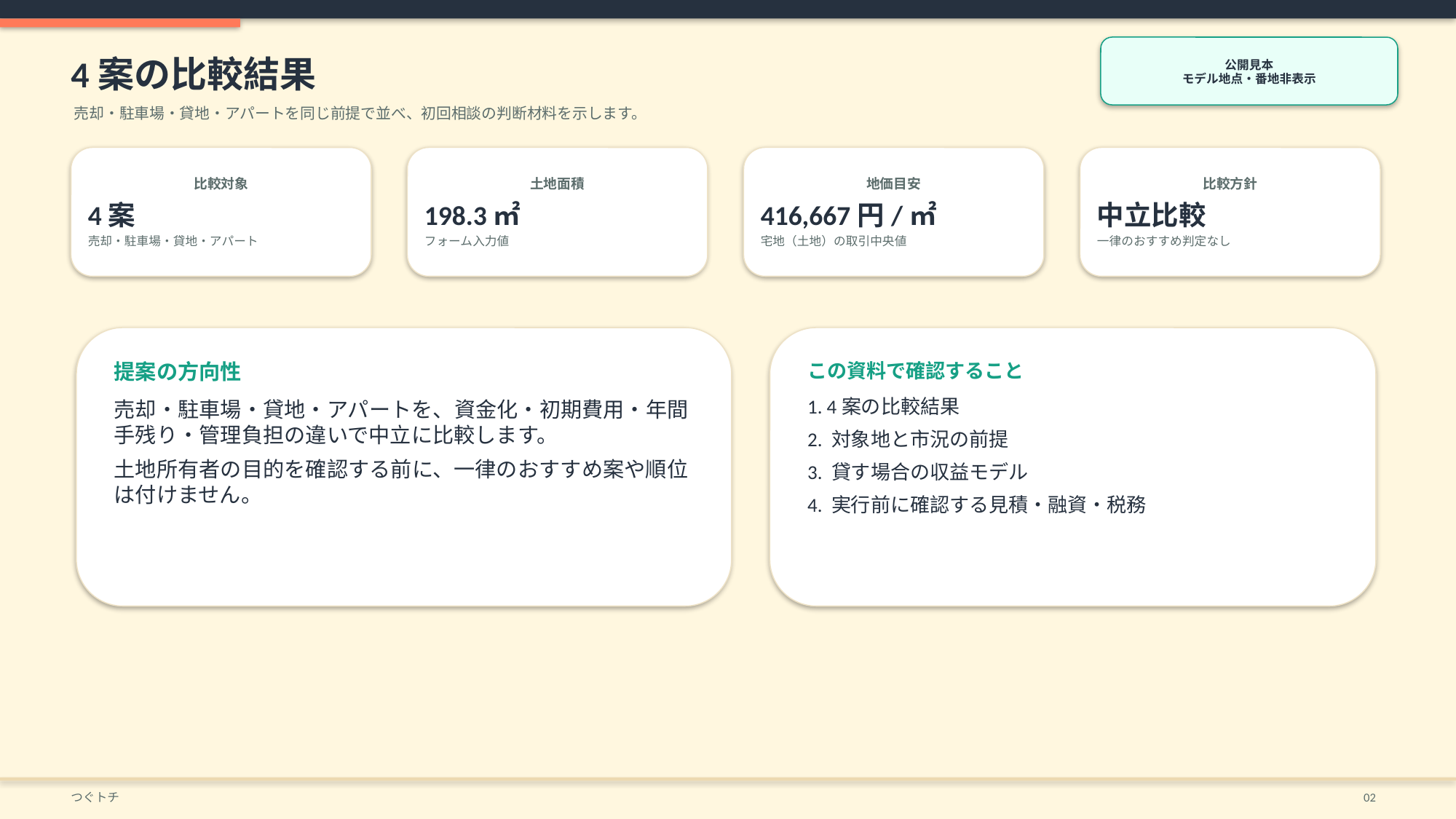

公開見本
モデル地点・番地非表示
4案の比較結果
売却・駐車場・貸地・アパートを同じ前提で並べ、初回相談の判断材料を示します。
比較対象
4案
売却・駐車場・貸地・アパート
土地面積
198.3㎡
フォーム入力値
地価目安
416,667円/㎡
宅地（土地）の取引中央値
比較方針
中立比較
一律のおすすめ判定なし
提案の方向性
売却・駐車場・貸地・アパートを、資金化・初期費用・年間手残り・管理負担の違いで中立に比較します。
土地所有者の目的を確認する前に、一律のおすすめ案や順位は付けません。
この資料で確認すること
1. 4案の比較結果
2. 対象地と市況の前提
3. 貸す場合の収益モデル
4. 実行前に確認する見積・融資・税務

つぐトチ
02